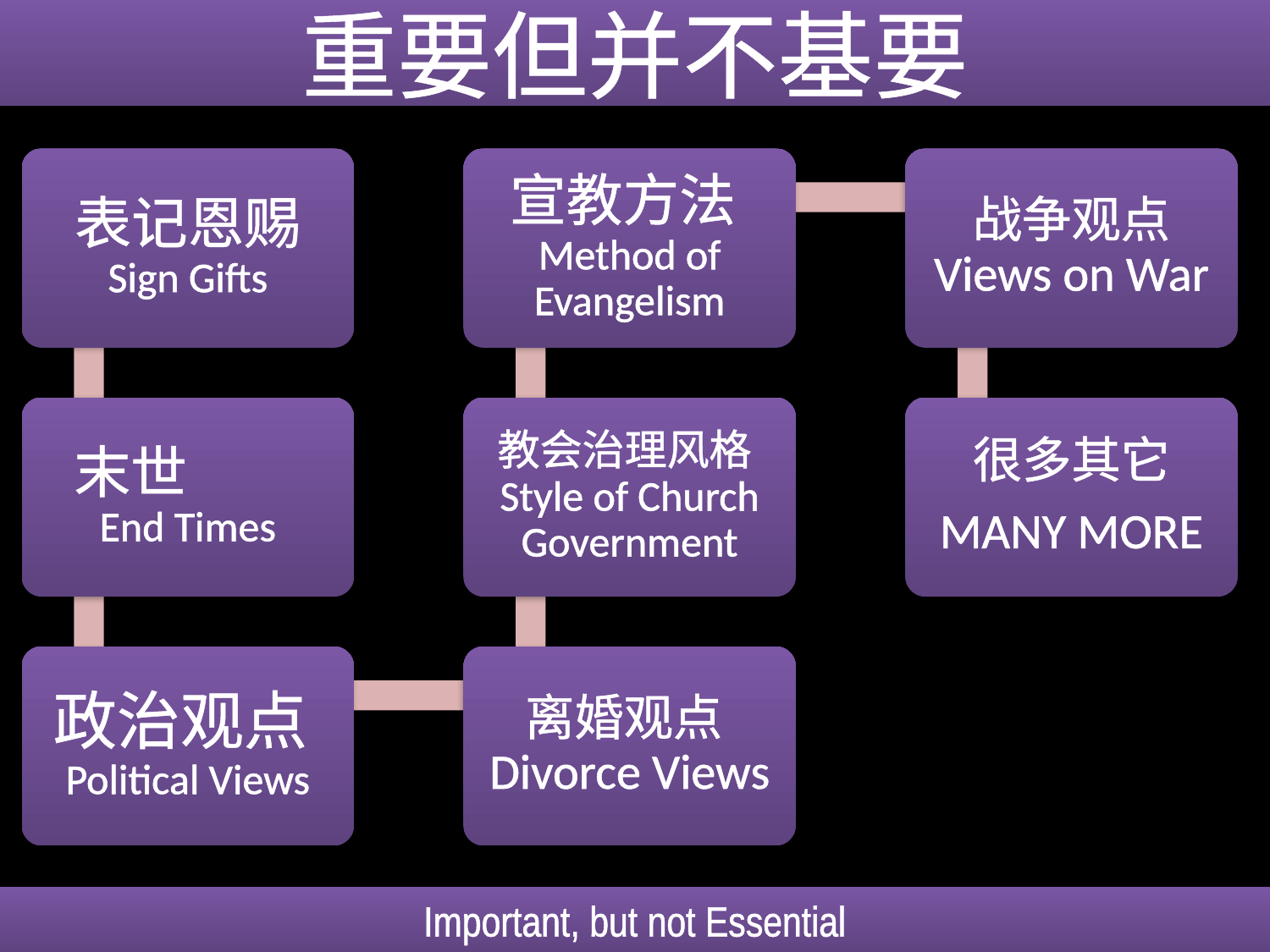

重要但并不基要
表记恩赐 Sign Gifts
末世          End Times
政治观点Political Views
离婚观点Divorce Views
教会治理风格Style of Church Government
宣教方法Method of Evangelism
战争观点 Views on War
很多其它
MANY MORE
Important, but not Essential